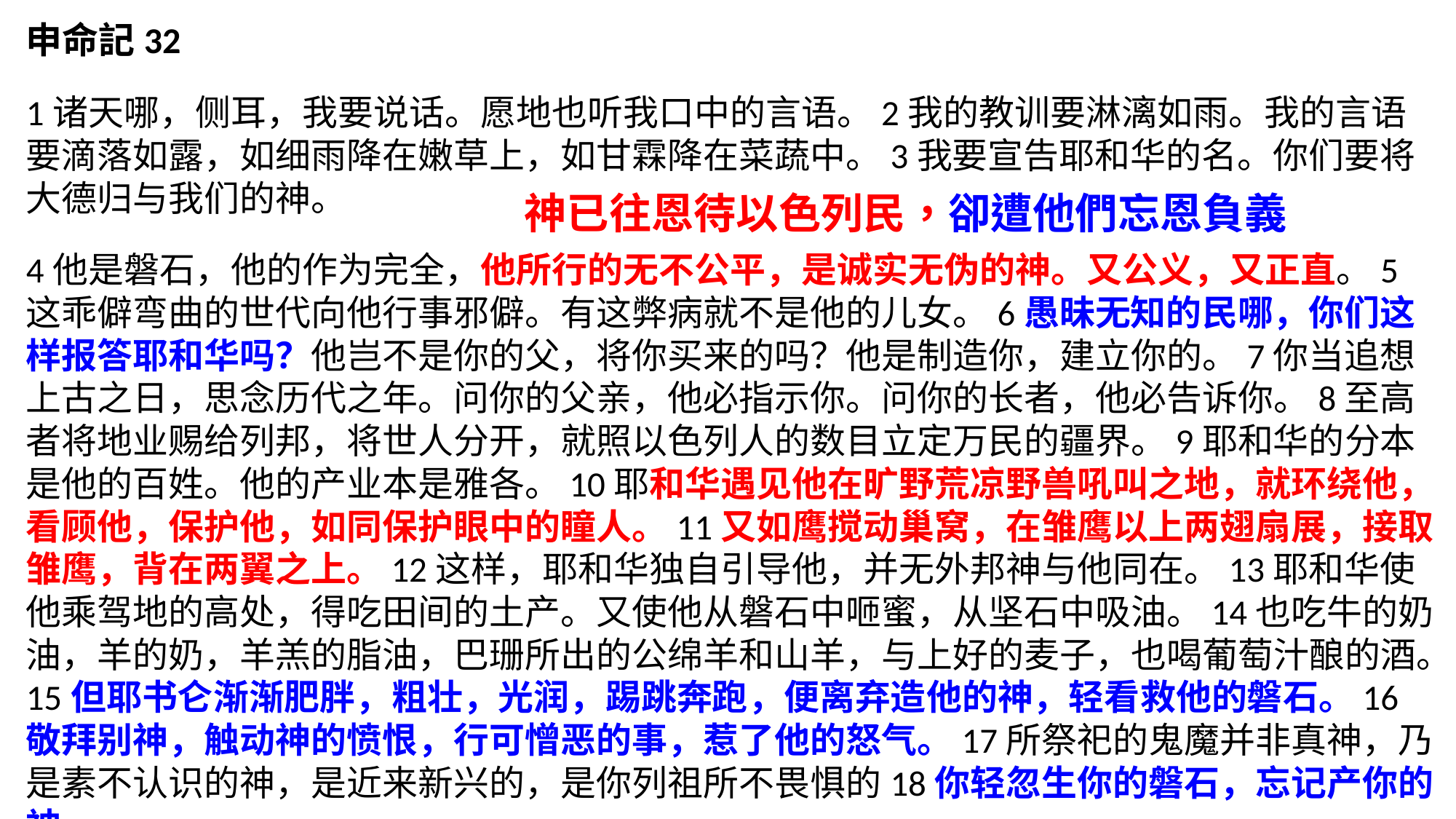

申命記32

1诸天哪，侧耳，我要说话。愿地也听我口中的言语。2我的教训要淋漓如雨。我的言语要滴落如露，如细雨降在嫩草上，如甘霖降在菜蔬中。3我要宣告耶和华的名。你们要将大德归与我们的神。

4他是磐石，他的作为完全，他所行的无不公平，是诚实无伪的神。又公义，又正直。5这乖僻弯曲的世代向他行事邪僻。有这弊病就不是他的儿女。6愚昧无知的民哪，你们这样报答耶和华吗？他岂不是你的父，将你买来的吗？他是制造你，建立你的。7你当追想上古之日，思念历代之年。问你的父亲，他必指示你。问你的长者，他必告诉你。8至高者将地业赐给列邦，将世人分开，就照以色列人的数目立定万民的疆界。9耶和华的分本是他的百姓。他的产业本是雅各。10耶和华遇见他在旷野荒凉野兽吼叫之地，就环绕他，看顾他，保护他，如同保护眼中的瞳人。11又如鹰搅动巢窝，在雏鹰以上两翅扇展，接取雏鹰，背在两翼之上。12这样，耶和华独自引导他，并无外邦神与他同在。13耶和华使他乘驾地的高处，得吃田间的土产。又使他从磐石中咂蜜，从坚石中吸油。14也吃牛的奶油，羊的奶，羊羔的脂油，巴珊所出的公绵羊和山羊，与上好的麦子，也喝葡萄汁酿的酒。15但耶书仑渐渐肥胖，粗壮，光润，踢跳奔跑，便离弃造他的神，轻看救他的磐石。16敬拜别神，触动神的愤恨，行可憎恶的事，惹了他的怒气。17所祭祀的鬼魔并非真神，乃是素不认识的神，是近来新兴的，是你列祖所不畏惧的18你轻忽生你的磐石，忘记产你的神。
神已往恩待以色列民，卻遭他們忘恩負義